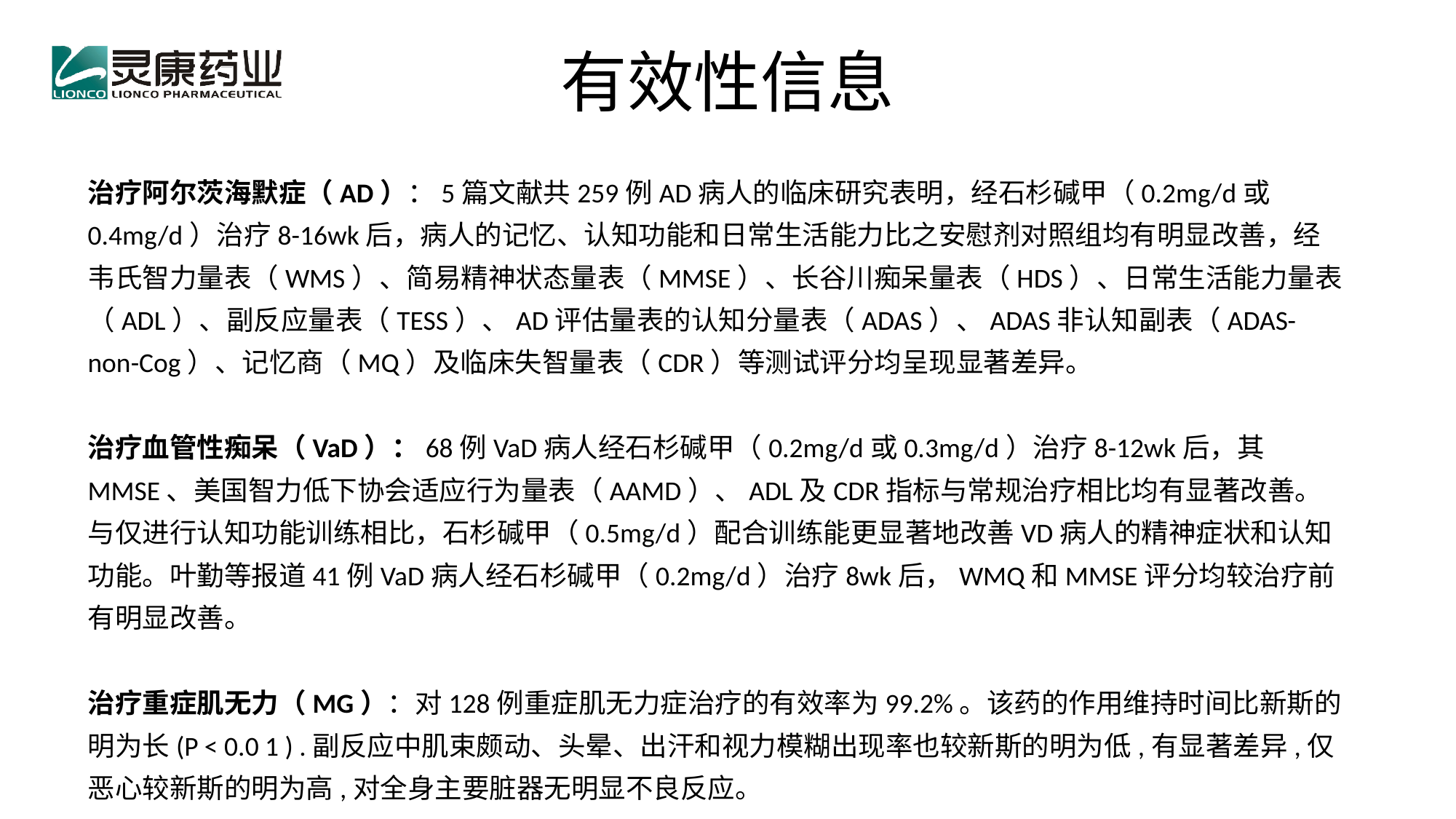

# 有效性信息
治疗阿尔茨海默症（AD）：5篇文献共259例AD病人的临床研究表明，经石杉碱甲（0.2mg/d或0.4mg/d）治疗8-16wk后，病人的记忆、认知功能和日常生活能力比之安慰剂对照组均有明显改善，经韦氏智力量表（WMS）、简易精神状态量表（MMSE）、长谷川痴呆量表（HDS）、日常生活能力量表（ADL）、副反应量表（TESS）、AD评估量表的认知分量表（ADAS）、ADAS非认知副表（ADAS-non-Cog）、记忆商（MQ）及临床失智量表（CDR）等测试评分均呈现显著差异。

治疗血管性痴呆（VaD）：68例VaD病人经石杉碱甲（0.2mg/d或0.3mg/d）治疗8-12wk后，其MMSE、美国智力低下协会适应行为量表（AAMD）、ADL及CDR指标与常规治疗相比均有显著改善。与仅进行认知功能训练相比，石杉碱甲（0.5mg/d）配合训练能更显著地改善VD病人的精神症状和认知功能。叶勤等报道41例VaD病人经石杉碱甲（0.2mg/d）治疗8wk后，WMQ和MMSE评分均较治疗前有明显改善。

治疗重症肌无力（MG）：对128例重症肌无力症治疗的有效率为99.2%。该药的作用维持时间比新斯的明为长(P < 0.0 1 ) .副反应中肌束颇动、头晕、出汗和视力模糊出现率也较新斯的明为低,有显著差异,仅恶心较新斯的明为高,对全身主要脏器无明显不良反应。